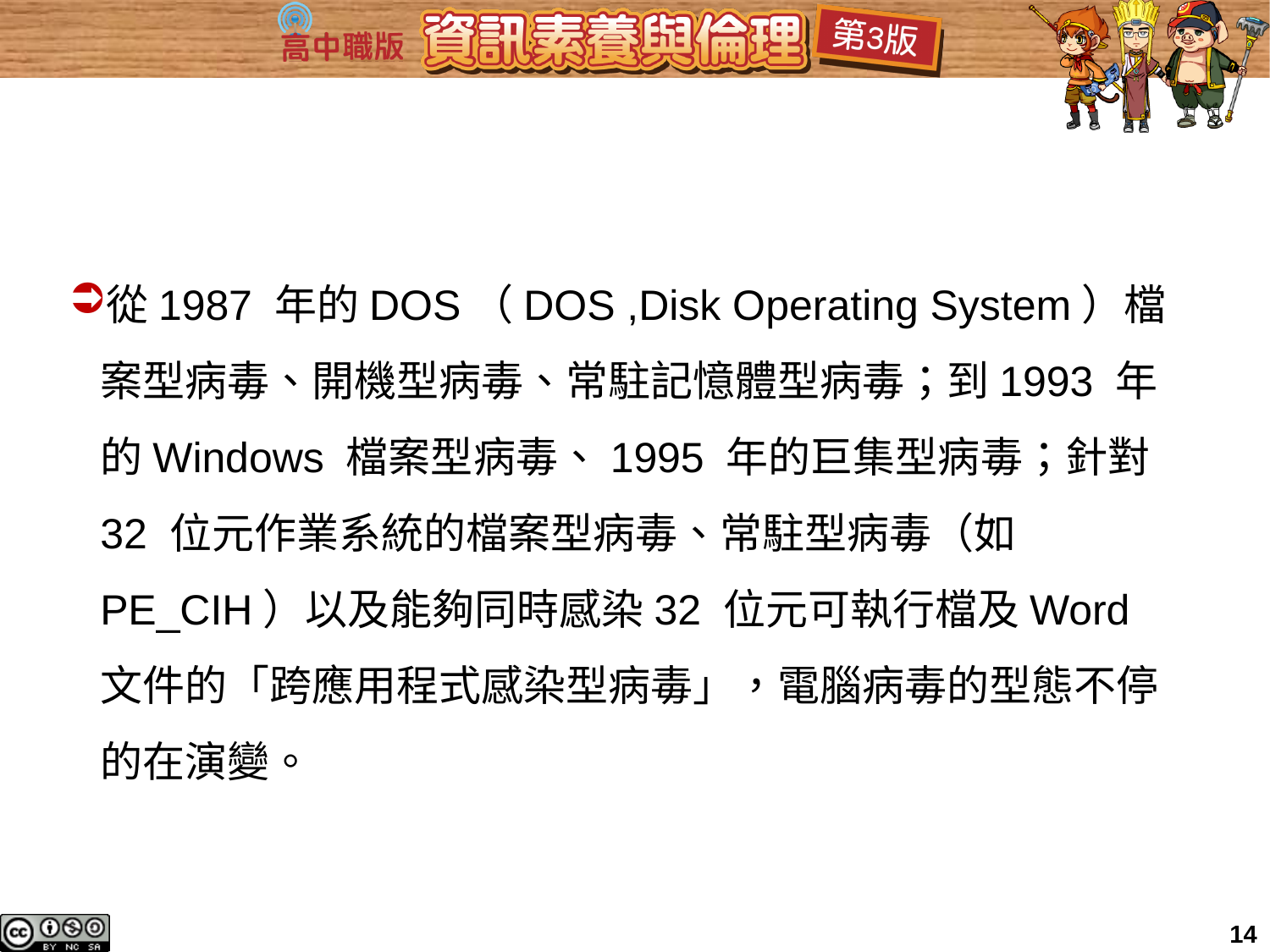

#
從1987 年的DOS（DOS ,Disk Operating System）檔案型病毒、開機型病毒、常駐記憶體型病毒；到1993 年的Windows 檔案型病毒、1995 年的巨集型病毒；針對32 位元作業系統的檔案型病毒、常駐型病毒（如PE_CIH）以及能夠同時感染32 位元可執行檔及Word 文件的「跨應用程式感染型病毒」，電腦病毒的型態不停的在演變。

14